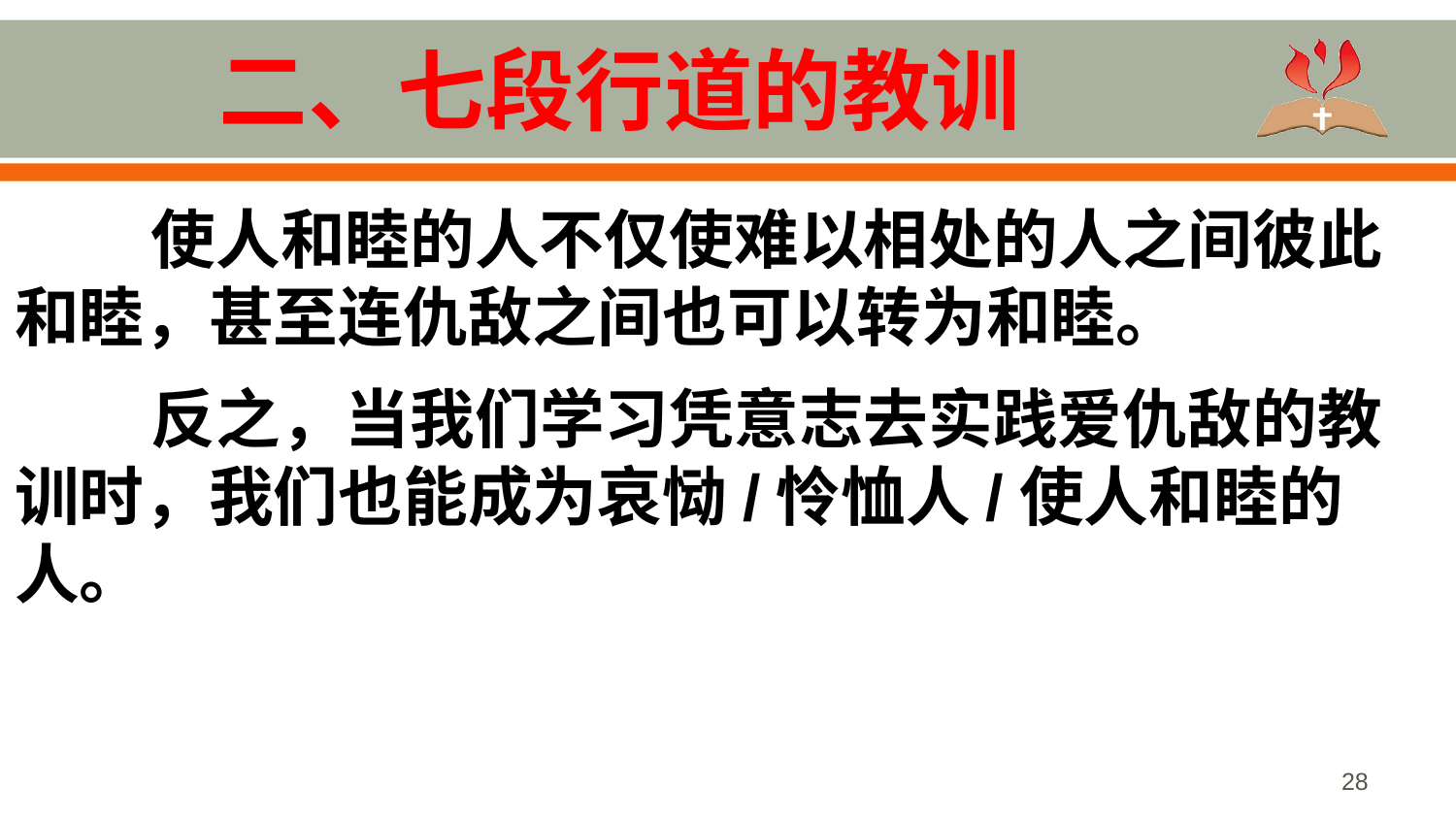

# 二、七段行道的教训
使人和睦的人不仅使难以相处的人之间彼此和睦，甚至连仇敌之间也可以转为和睦。
反之，当我们学习凭意志去实践爱仇敌的教训时，我们也能成为哀恸/怜恤人/使人和睦的人。

28